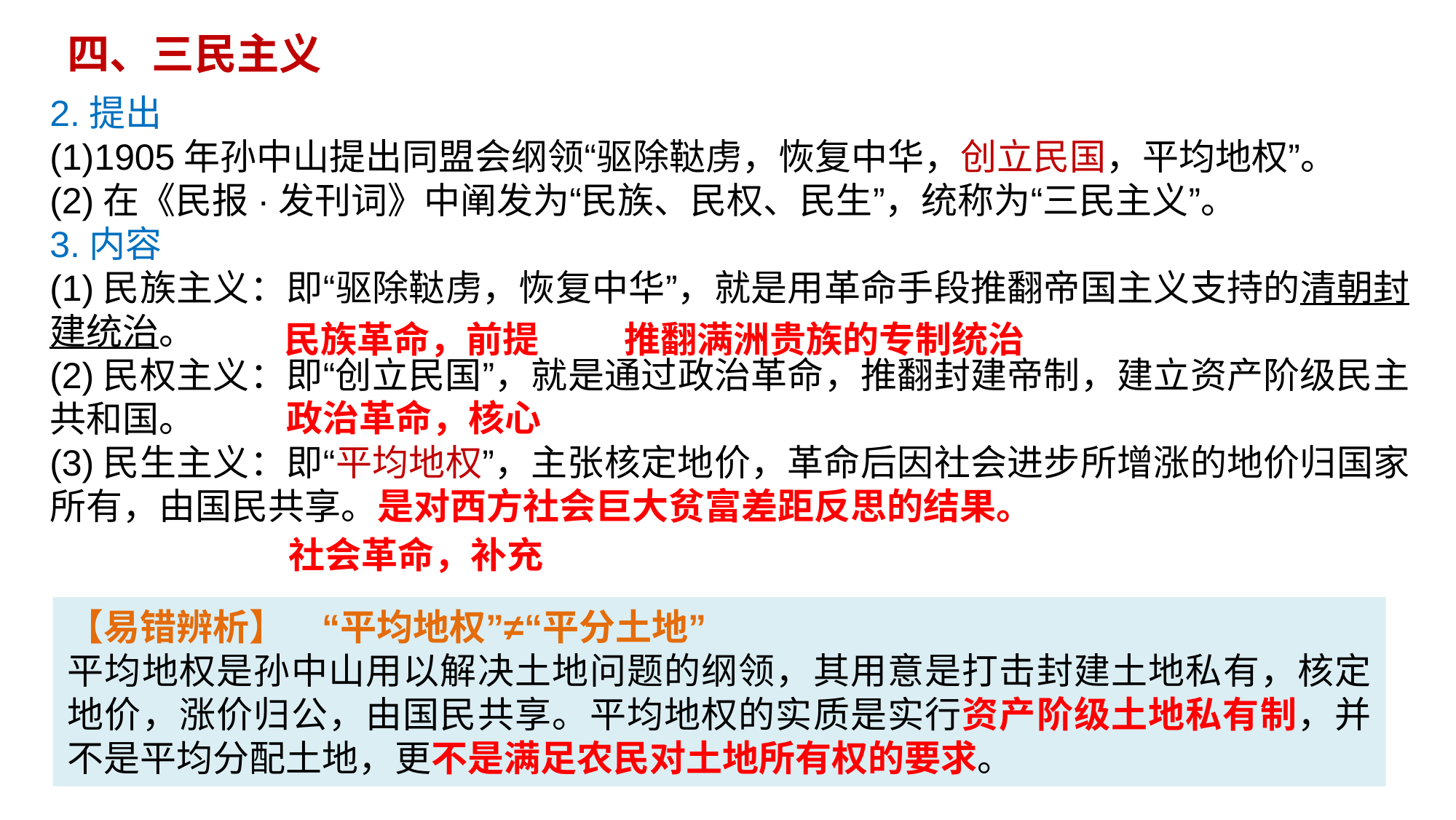

四、三民主义
2.提出
(1)1905年孙中山提出同盟会纲领“驱除鞑虏，恢复中华，创立民国，平均地权”。
(2)在《民报·发刊词》中阐发为“民族、民权、民生”，统称为“三民主义”。
3.内容
(1)民族主义：即“驱除鞑虏，恢复中华”，就是用革命手段推翻帝国主义支持的清朝封建统治。
(2)民权主义：即“创立民国”，就是通过政治革命，推翻封建帝制，建立资产阶级民主共和国。
(3)民生主义：即“平均地权”，主张核定地价，革命后因社会进步所增涨的地价归国家所有，由国民共享。是对西方社会巨大贫富差距反思的结果。
推翻满洲贵族的专制统治
民族革命，前提
政治革命，核心
社会革命，补充
【易错辨析】　“平均地权”≠“平分土地”
平均地权是孙中山用以解决土地问题的纲领，其用意是打击封建土地私有，核定地价，涨价归公，由国民共享。平均地权的实质是实行资产阶级土地私有制，并不是平均分配土地，更不是满足农民对土地所有权的要求。